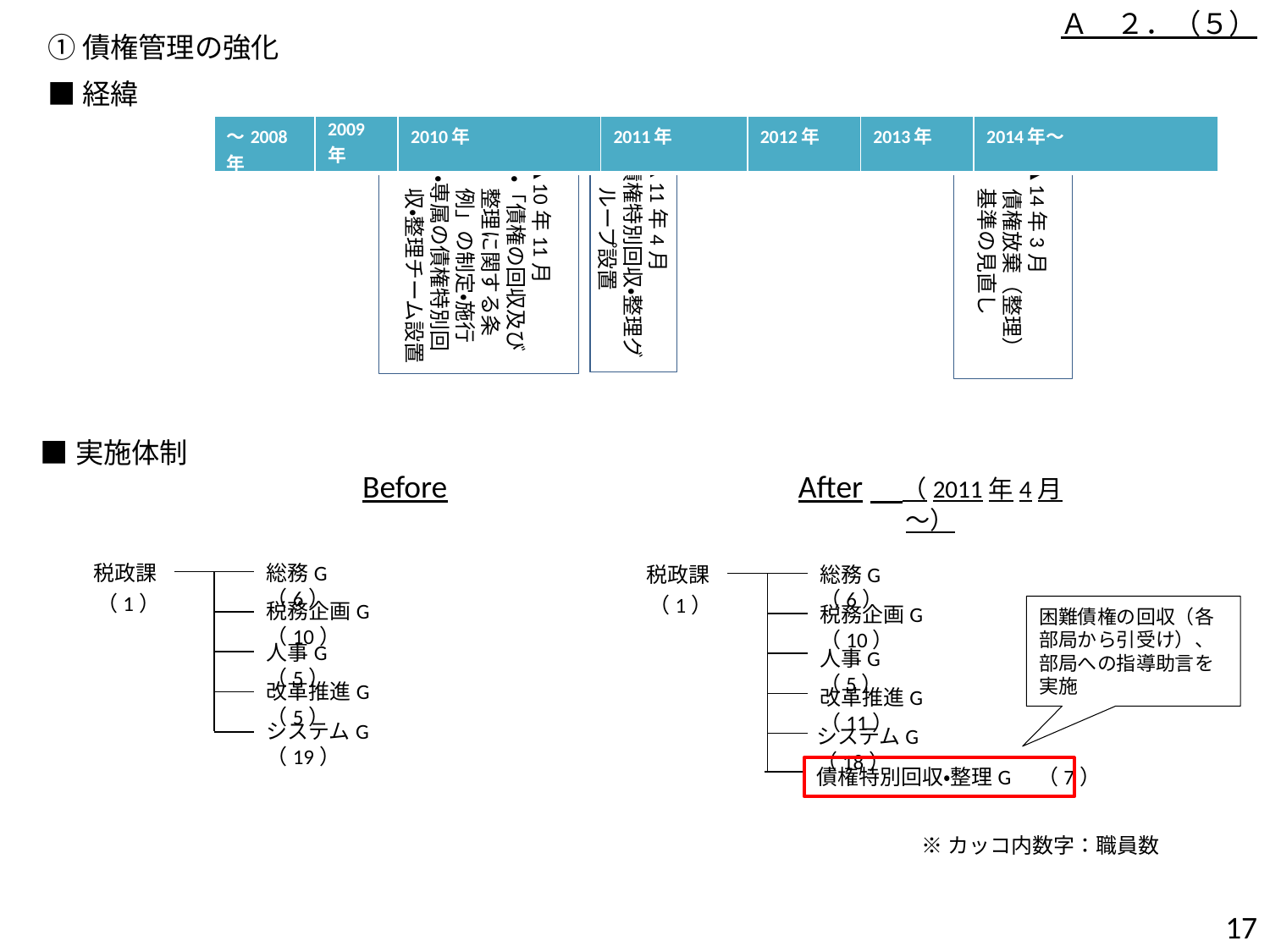

Ａ　２．（５）
①債権管理の強化
■経緯
| ～2008年 | 2009年 | 2010年 | 2011年 | 2012年 | 2013年 | 2014年～ |
| --- | --- | --- | --- | --- | --- | --- |
▲11年4月
債権特別回収・整理グループ設置
▲10年11月
・「債権の回収及び整理に関する条例」の制定・施行
・専属の債権特別回収・整理チーム設置
▲14年3月
債権放棄（整理）基準の見直し
■実施体制
Before
After　（2011年4月～）
税政課
総務G　（6）
税政課
総務G　（6）
税務企画G　（10）
税務企画G　（10）
人事G　（5）
人事G　（5）
改革推進G　（5）
改革推進G　（11）
システムG　（19）
システムG　（18）

債権特別回収・整理G　（7）
　（1）
　（1）
困難債権の回収（各部局から引受け）、部局への指導助言を実施
※カッコ内数字：職員数
17